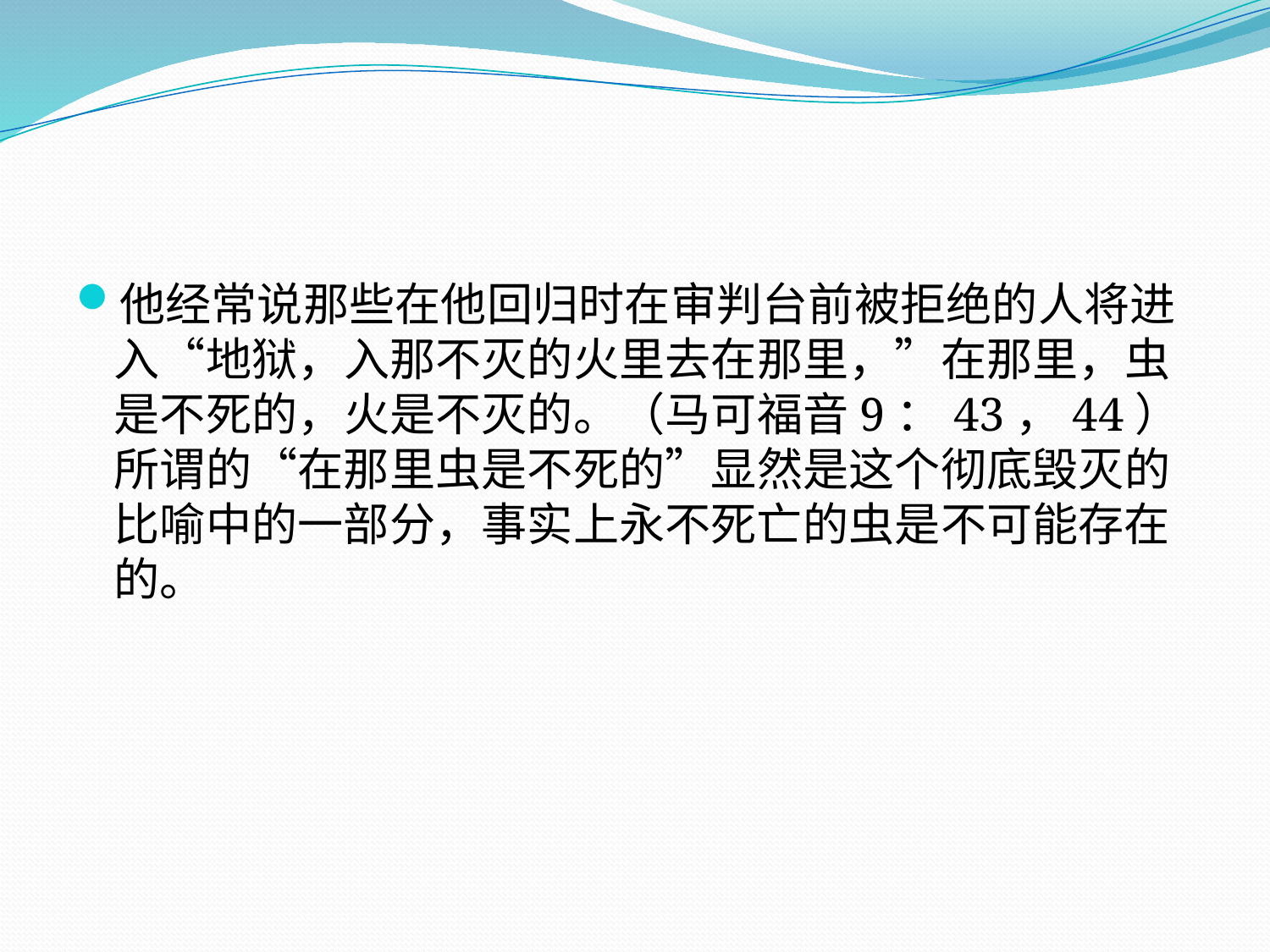

#
他经常说那些在他回归时在审判台前被拒绝的人将进入“地狱，入那不灭的火里去在那里，”在那里，虫是不死的，火是不灭的。（马可福音9：43，44）所谓的“在那里虫是不死的”显然是这个彻底毁灭的比喻中的一部分，事实上永不死亡的虫是不可能存在的。